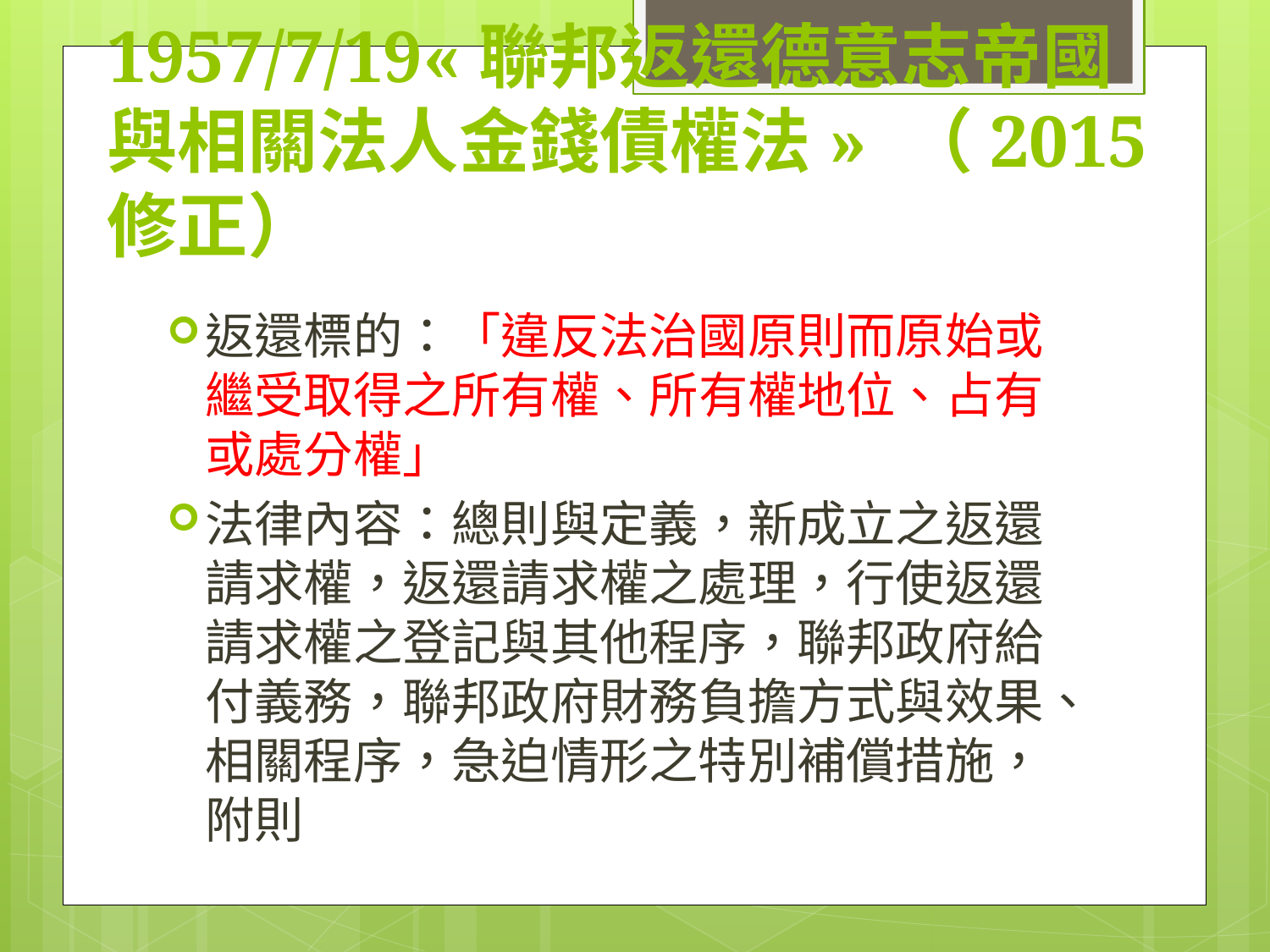

# 1957/7/19«聯邦返還德意志帝國與相關法人金錢債權法» （2015修正）
返還標的：「違反法治國原則而原始或繼受取得之所有權、所有權地位、占有或處分權」
法律內容：總則與定義，新成立之返還請求權，返還請求權之處理，行使返還請求權之登記與其他程序，聯邦政府給付義務，聯邦政府財務負擔方式與效果、相關程序，急迫情形之特別補償措施，附則